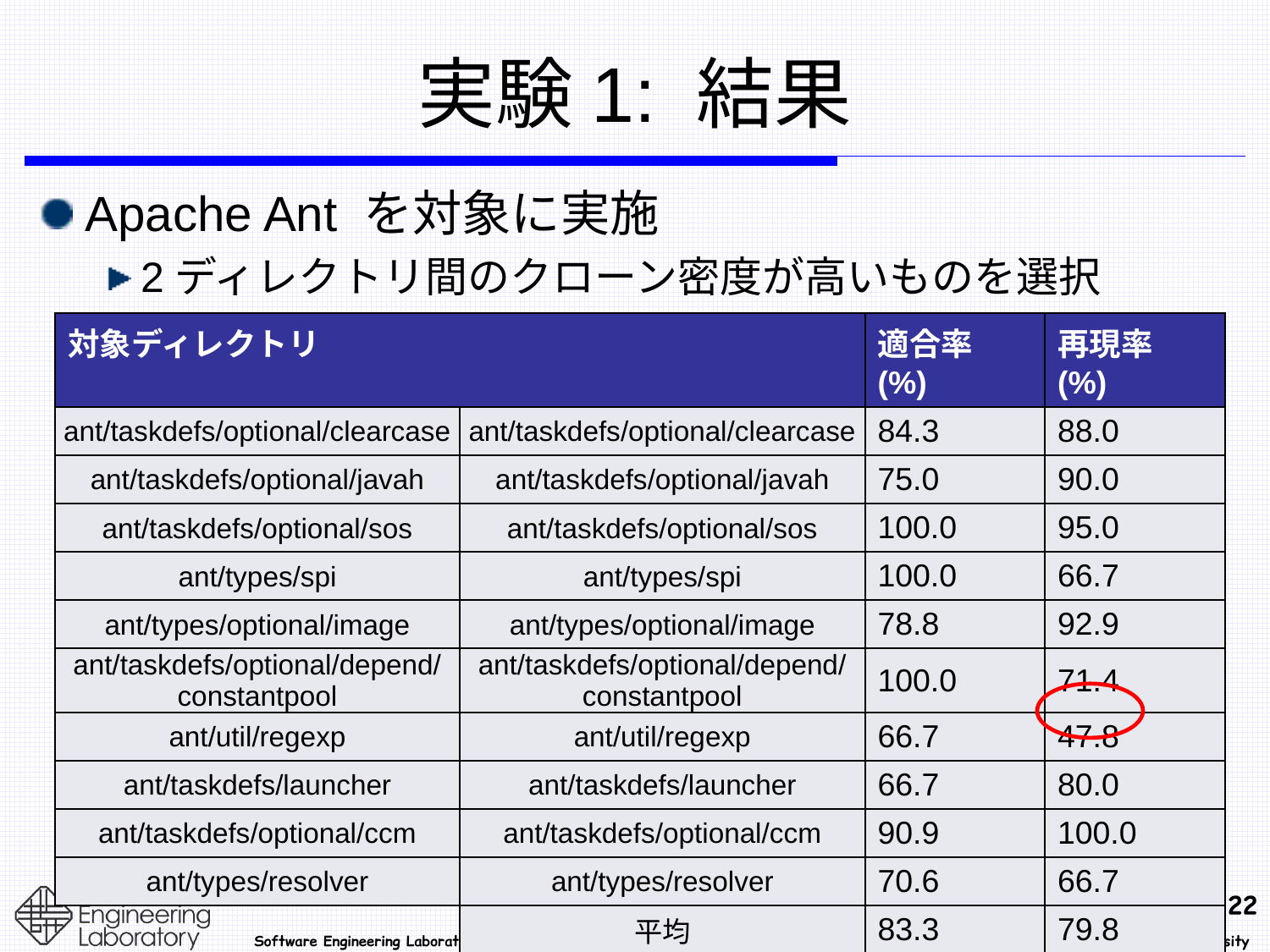

# 実験1: 結果
Apache Ant を対象に実施
2ディレクトリ間のクローン密度が高いものを選択
| 対象ディレクトリ |  | 適合率 (%) | 再現率 (%) |
| --- | --- | --- | --- |
| ant/taskdefs/optional/clearcase | ant/taskdefs/optional/clearcase | 84.3 | 88.0 |
| ant/taskdefs/optional/javah | ant/taskdefs/optional/javah | 75.0 | 90.0 |
| ant/taskdefs/optional/sos | ant/taskdefs/optional/sos | 100.0 | 95.0 |
| ant/types/spi | ant/types/spi | 100.0 | 66.7 |
| ant/types/optional/image | ant/types/optional/image | 78.8 | 92.9 |
| ant/taskdefs/optional/depend/ constantpool | ant/taskdefs/optional/depend/ constantpool | 100.0 | 71.4 |
| ant/util/regexp | ant/util/regexp | 66.7 | 47.8 |
| ant/taskdefs/launcher | ant/taskdefs/launcher | 66.7 | 80.0 |
| ant/taskdefs/optional/ccm | ant/taskdefs/optional/ccm | 90.9 | 100.0 |
| ant/types/resolver | ant/types/resolver | 70.6 | 66.7 |
|  | 平均 | 83.3 | 79.8 |